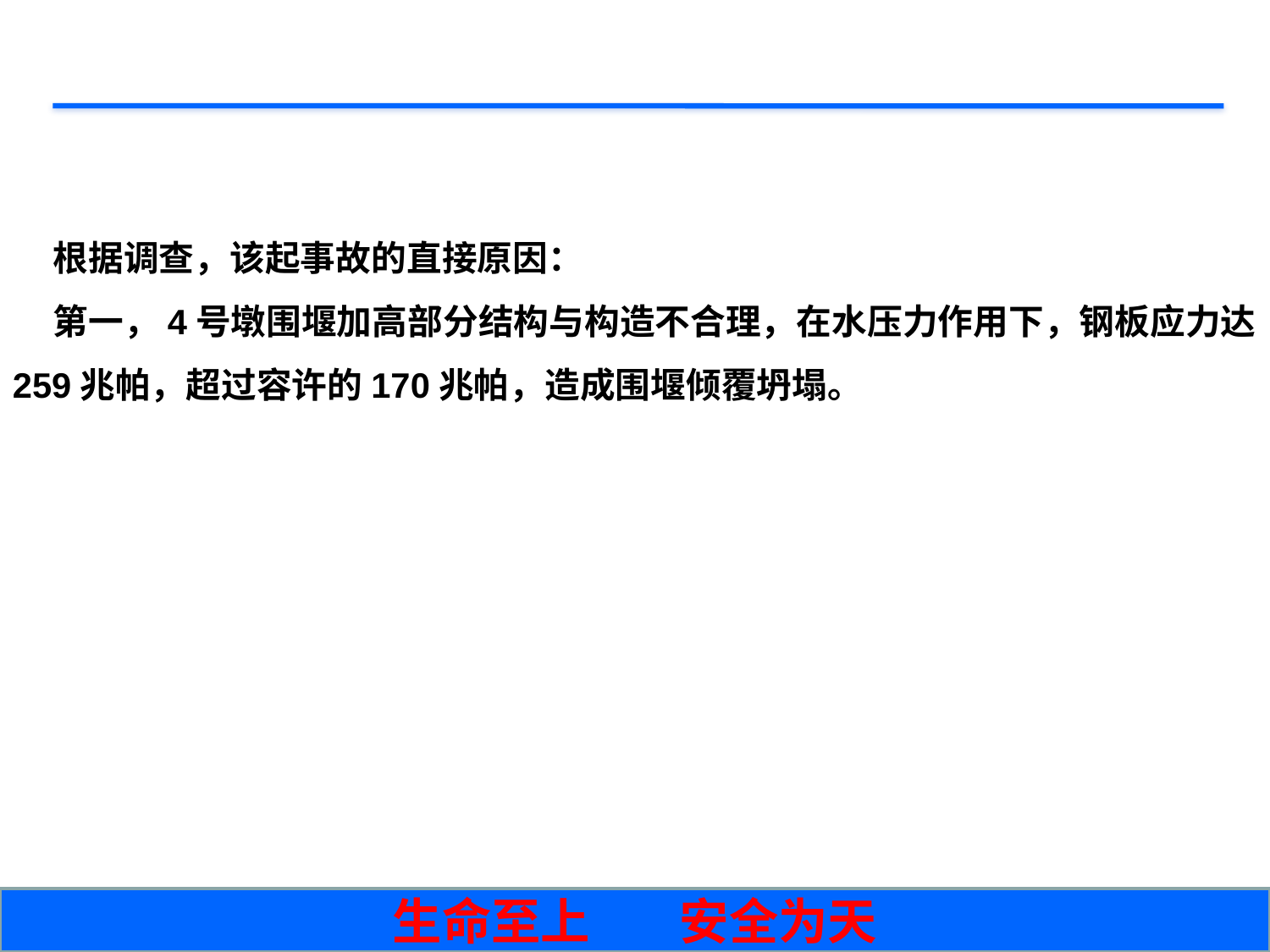

根据调查，该起事故的直接原因：
    第一，4号墩围堰加高部分结构与构造不合理，在水压力作用下，钢板应力达259兆帕，超过容许的170兆帕，造成围堰倾覆坍塌。